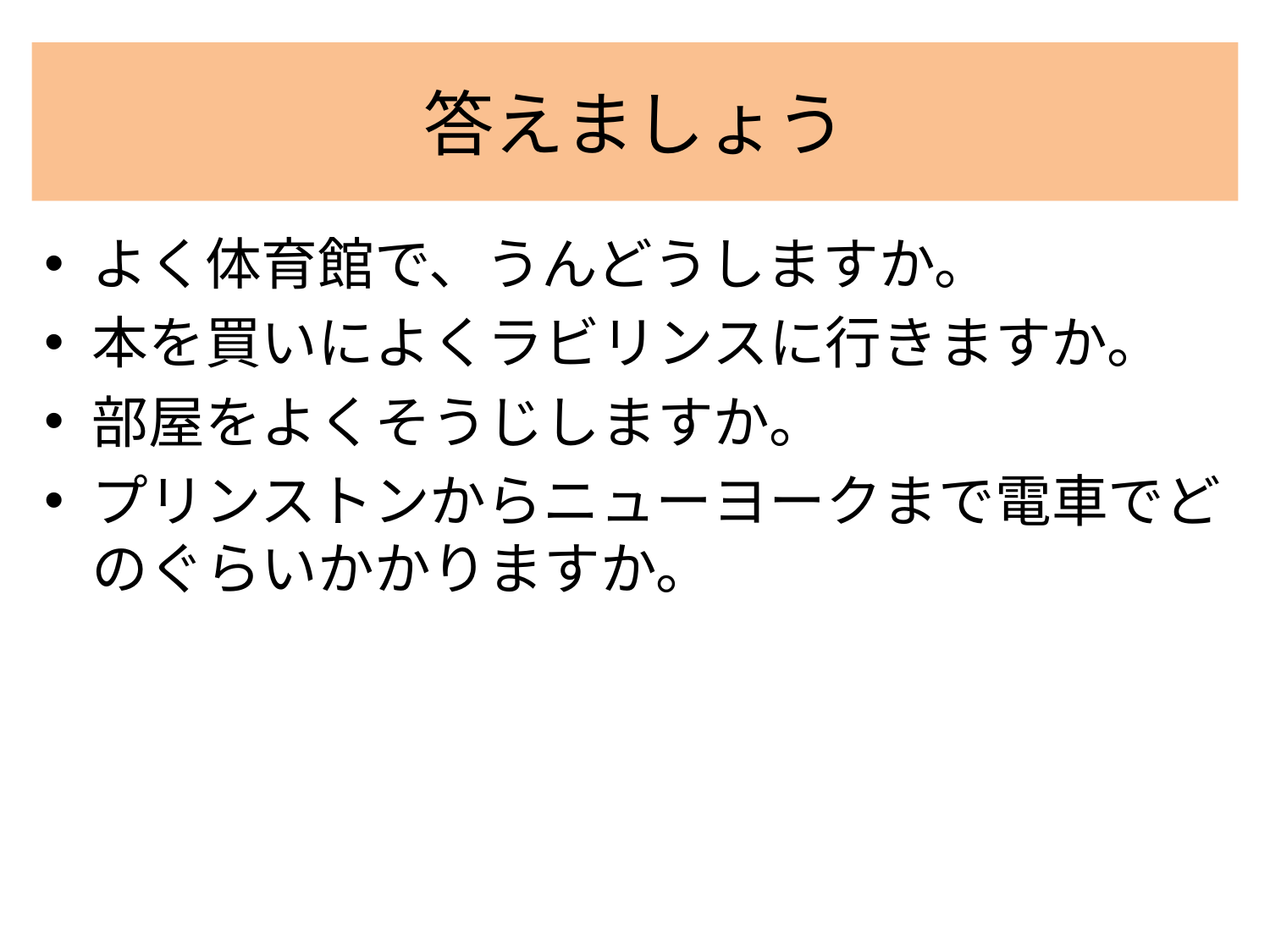

# 答えましょう
よく体育館で、うんどうしますか。
本を買いによくラビリンスに行きますか。
部屋をよくそうじしますか。
プリンストンからニューヨークまで電車でどのぐらいかかりますか。